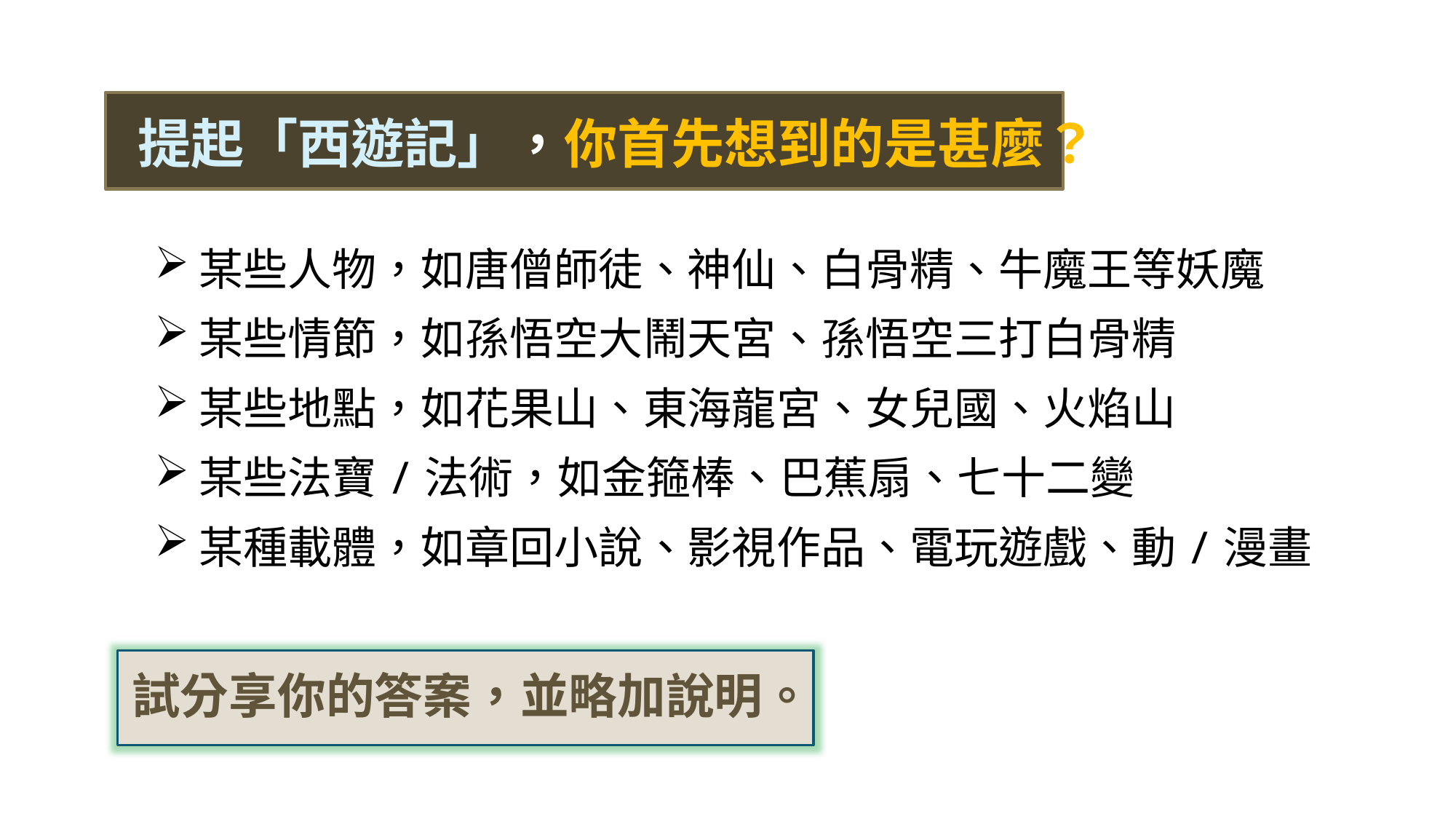

提起「西遊記」，你首先想到的是甚麼？
某些人物，如唐僧師徒、神仙、白骨精、牛魔王等妖魔
某些情節，如孫悟空大鬧天宮、孫悟空三打白骨精
某些地點，如花果山、東海龍宮、女兒國、火焰山
某些法寶/法術，如金箍棒、巴蕉扇、七十二變
某種載體，如章回小說、影視作品、電玩遊戲、動/漫畫
試分享你的答案，並略加說明。